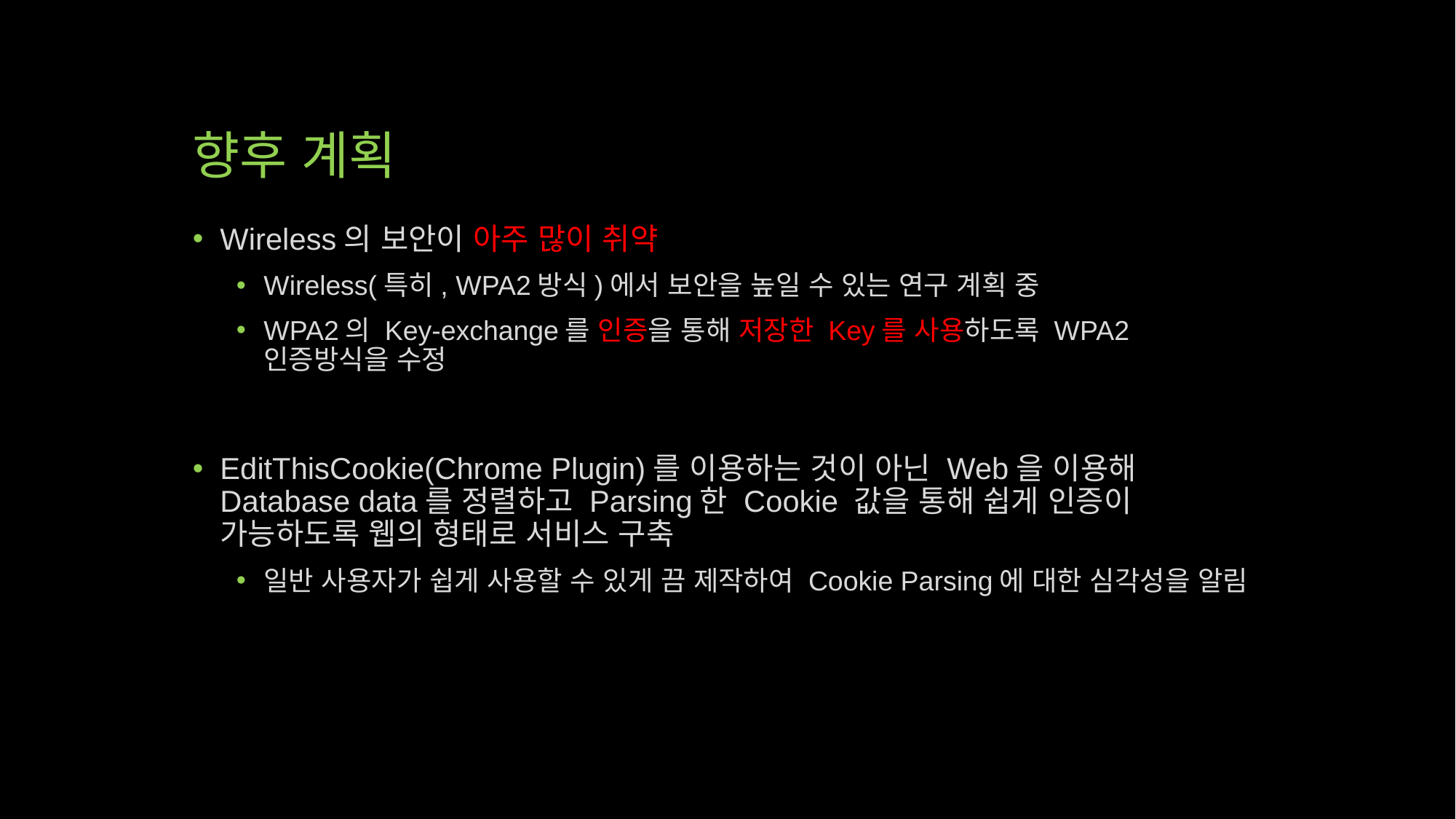

# 향후 계획
Wireless의 보안이 아주 많이 취약
Wireless(특히, WPA2방식)에서 보안을 높일 수 있는 연구 계획 중
WPA2의 Key-exchange를 인증을 통해 저장한 Key를 사용하도록 WPA2 인증방식을 수정

EditThisCookie(Chrome Plugin)를 이용하는 것이 아닌 Web을 이용해 Database data를 정렬하고 Parsing한 Cookie 값을 통해 쉽게 인증이 가능하도록 웹의 형태로 서비스 구축
일반 사용자가 쉽게 사용할 수 있게 끔 제작하여 Cookie Parsing에 대한 심각성을 알림